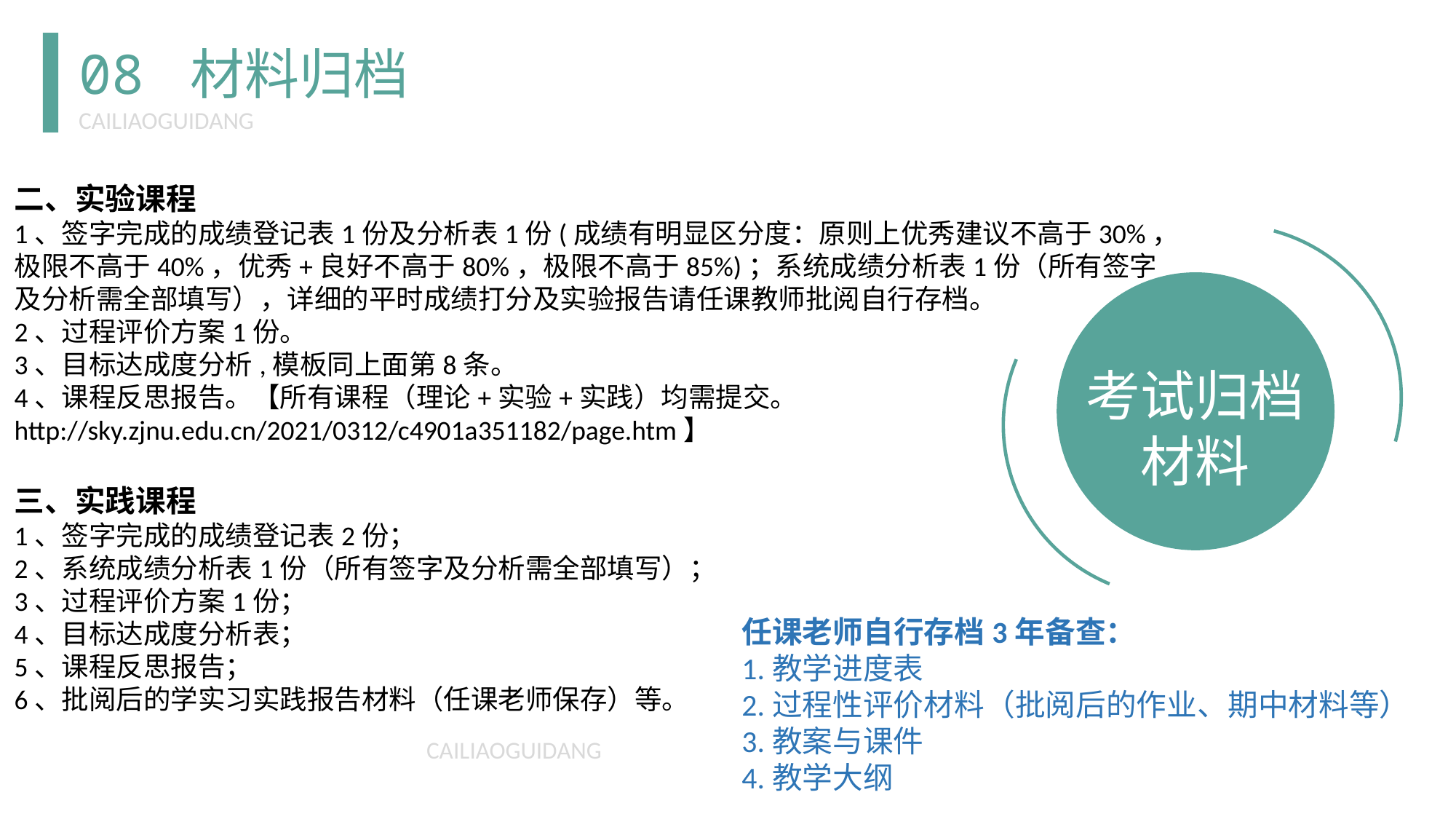

08 材料归档

CAILIAOGUIDANG
二、实验课程
1、签字完成的成绩登记表1份及分析表1份(成绩有明显区分度：原则上优秀建议不高于30%，
极限不高于40%，优秀+良好不高于80%，极限不高于85%)；系统成绩分析表1份（所有签字
及分析需全部填写），详细的平时成绩打分及实验报告请任课教师批阅自行存档。
2、过程评价方案1份。
3、目标达成度分析,模板同上面第8条。
4、课程反思报告。【所有课程（理论+实验+实践）均需提交。
http://sky.zjnu.edu.cn/2021/0312/c4901a351182/page.htm】

三、实践课程
1、签字完成的成绩登记表2份；
2、系统成绩分析表1份（所有签字及分析需全部填写）；
3、过程评价方案1份；
4、目标达成度分析表；
5、课程反思报告；
6、批阅后的学实习实践报告材料（任课老师保存）等。

考试归档材料

任课老师自行存档3年备查：
1.教学进度表
2.过程性评价材料（批阅后的作业、期中材料等）
3.教案与课件
4.教学大纲
CAILIAOGUIDANG